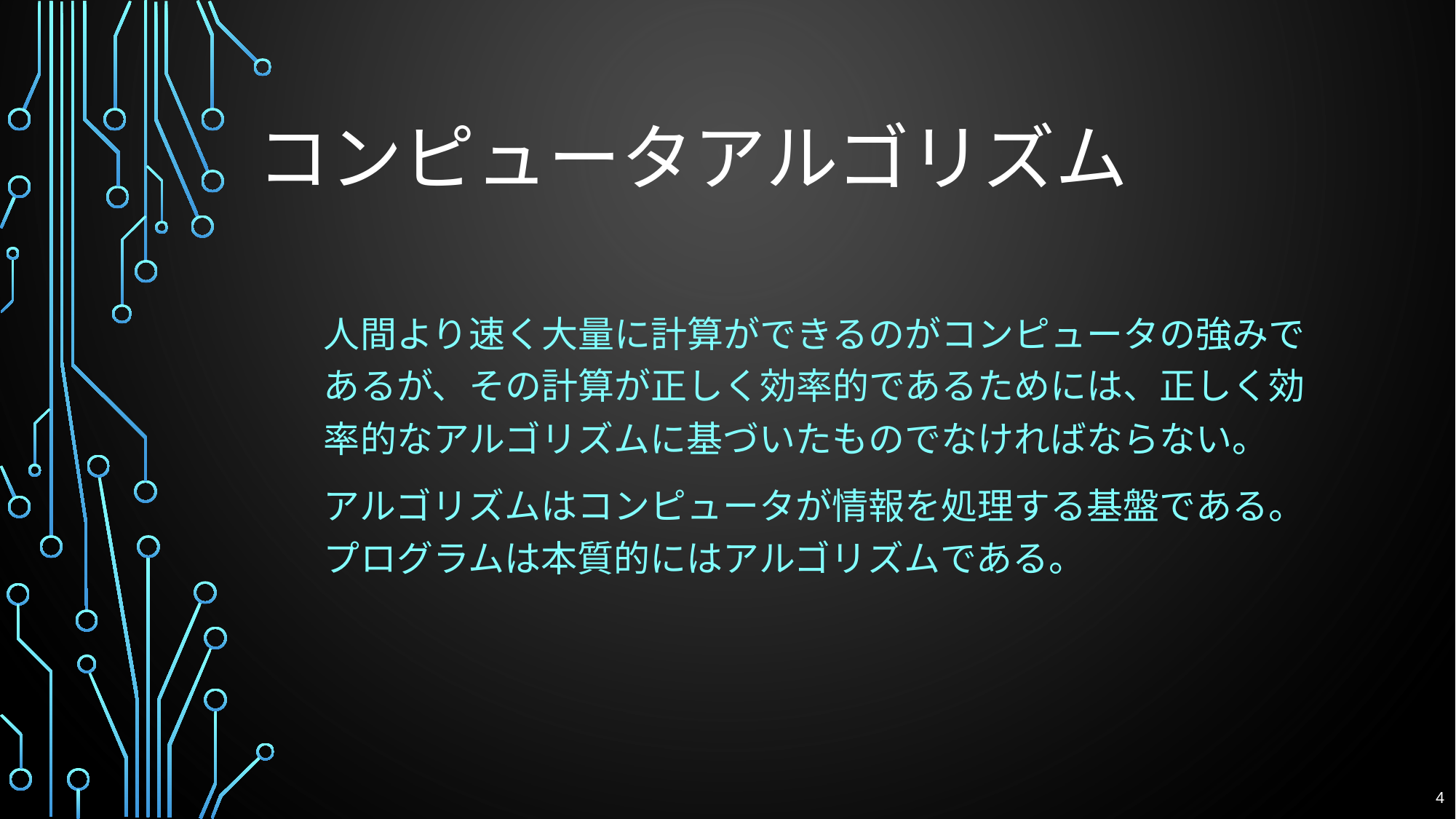

# コンピュータアルゴリズム

人間より速く大量に計算ができるのがコンピュータの強みであるが、その計算が正しく効率的であるためには、正しく効率的なアルゴリズムに基づいたものでなければならない。
アルゴリズムはコンピュータが情報を処理する基盤である。プログラムは本質的にはアルゴリズムである。
4